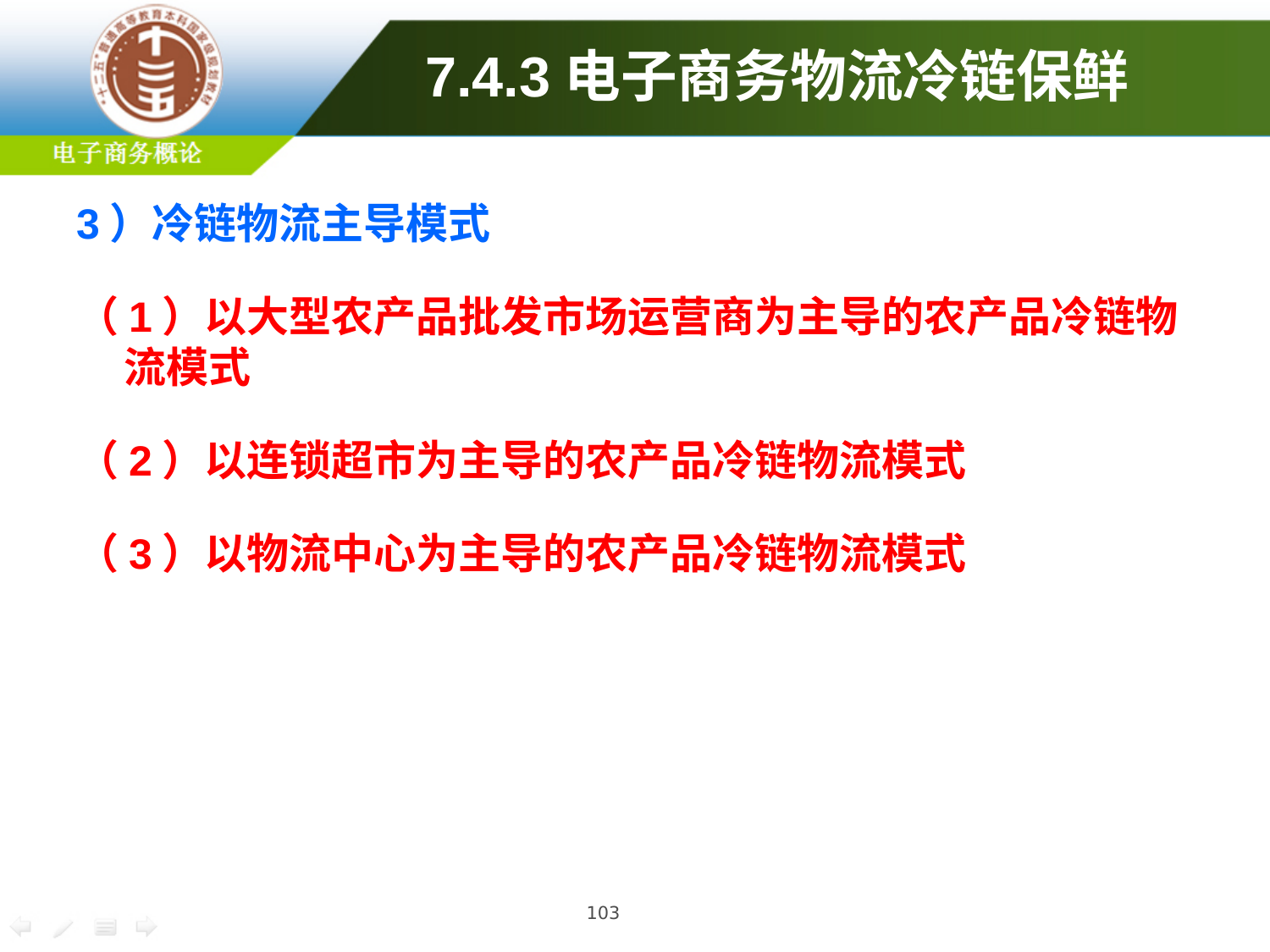

# 7.4.3电子商务物流冷链保鲜
3）冷链物流主导模式
（1）以大型农产品批发市场运营商为主导的农产品冷链物流模式
（2）以连锁超市为主导的农产品冷链物流模式
（3）以物流中心为主导的农产品冷链物流模式

103